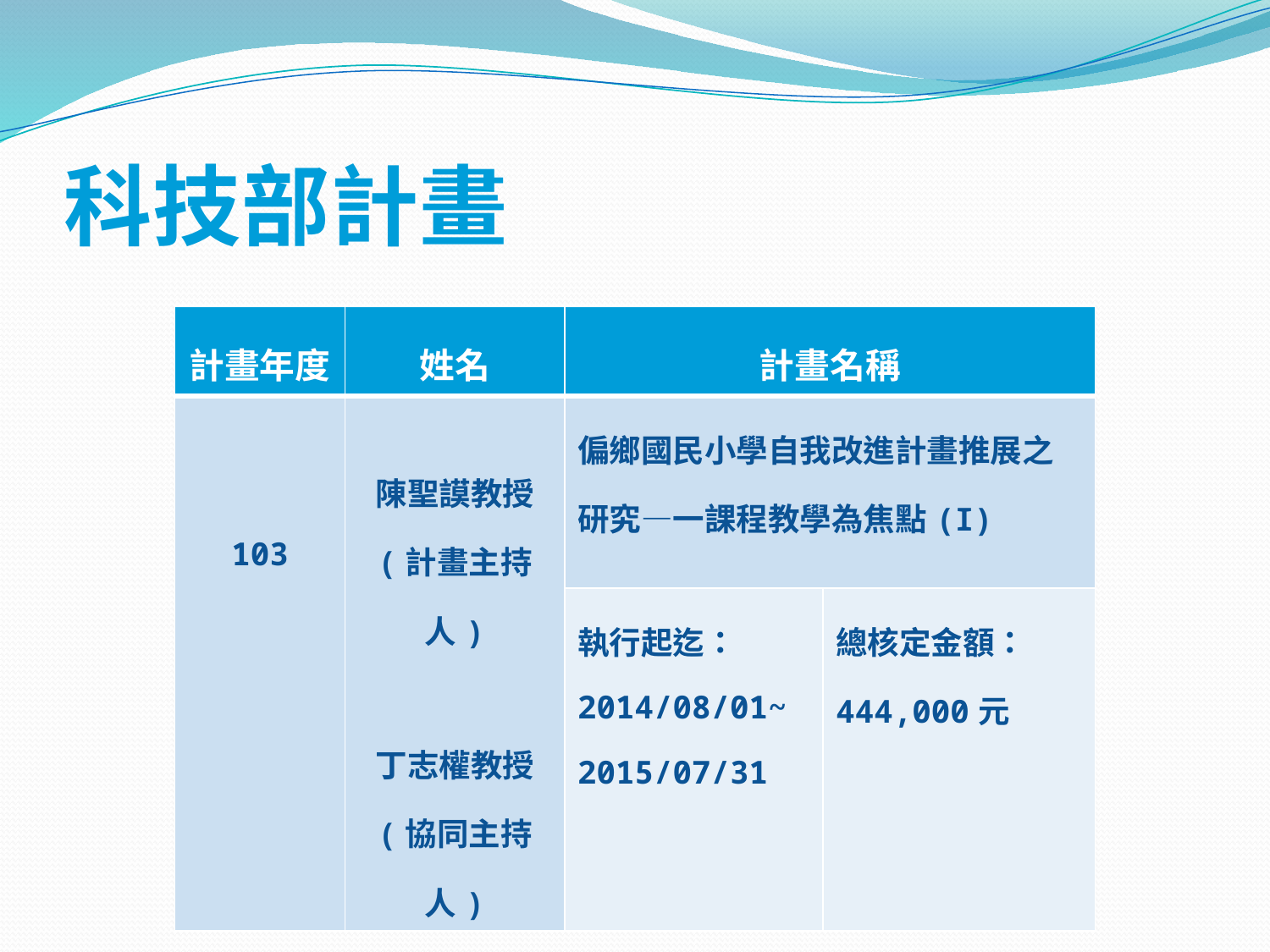

# 科技部計畫
| 計畫年度 | 姓名 | 計畫名稱 |  |
| --- | --- | --- | --- |
| 103 | 陳聖謨教授 (計畫主持人) 丁志權教授 (協同主持人) | 偏鄉國民小學自我改進計畫推展之研究—一課程教學為焦點(I) |  |
|  |  | 執行起迄：2014/08/01~ 2015/07/31 | 總核定金額：444,000元 |